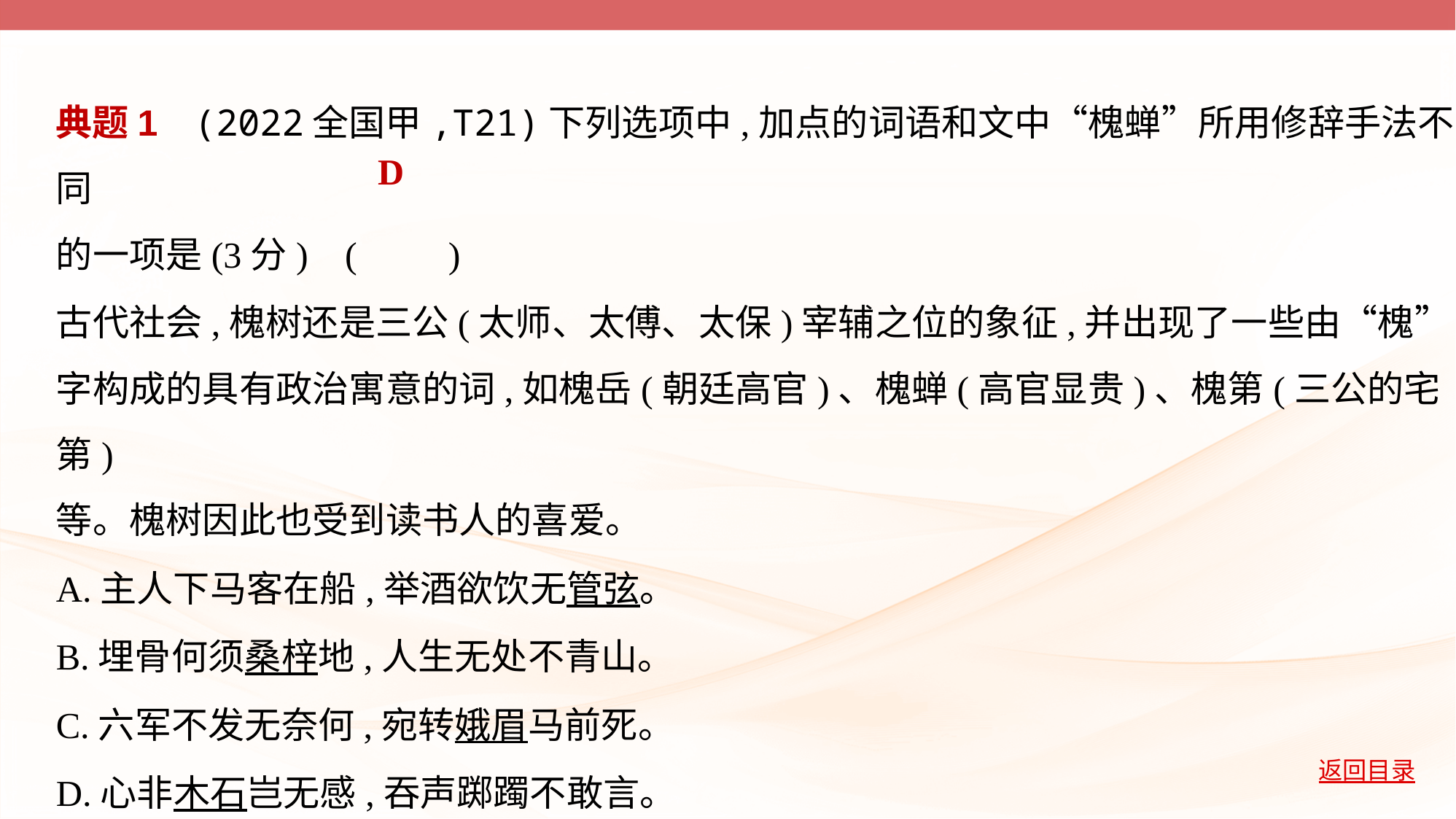

典题1    (2022全国甲,T21)下列选项中,加点的词语和文中“槐蝉”所用修辞手法不同
的一项是(3分) (          )
古代社会,槐树还是三公(太师、太傅、太保)宰辅之位的象征,并出现了一些由“槐”
字构成的具有政治寓意的词,如槐岳(朝廷高官)、槐蝉(高官显贵)、槐第(三公的宅第)
等。槐树因此也受到读书人的喜爱。
A.主人下马客在船,举酒欲饮无管弦。
B.埋骨何须桑梓地,人生无处不青山。
C.六军不发无奈何,宛转娥眉马前死。
D.心非木石岂无感,吞声踯躅不敢言。
D